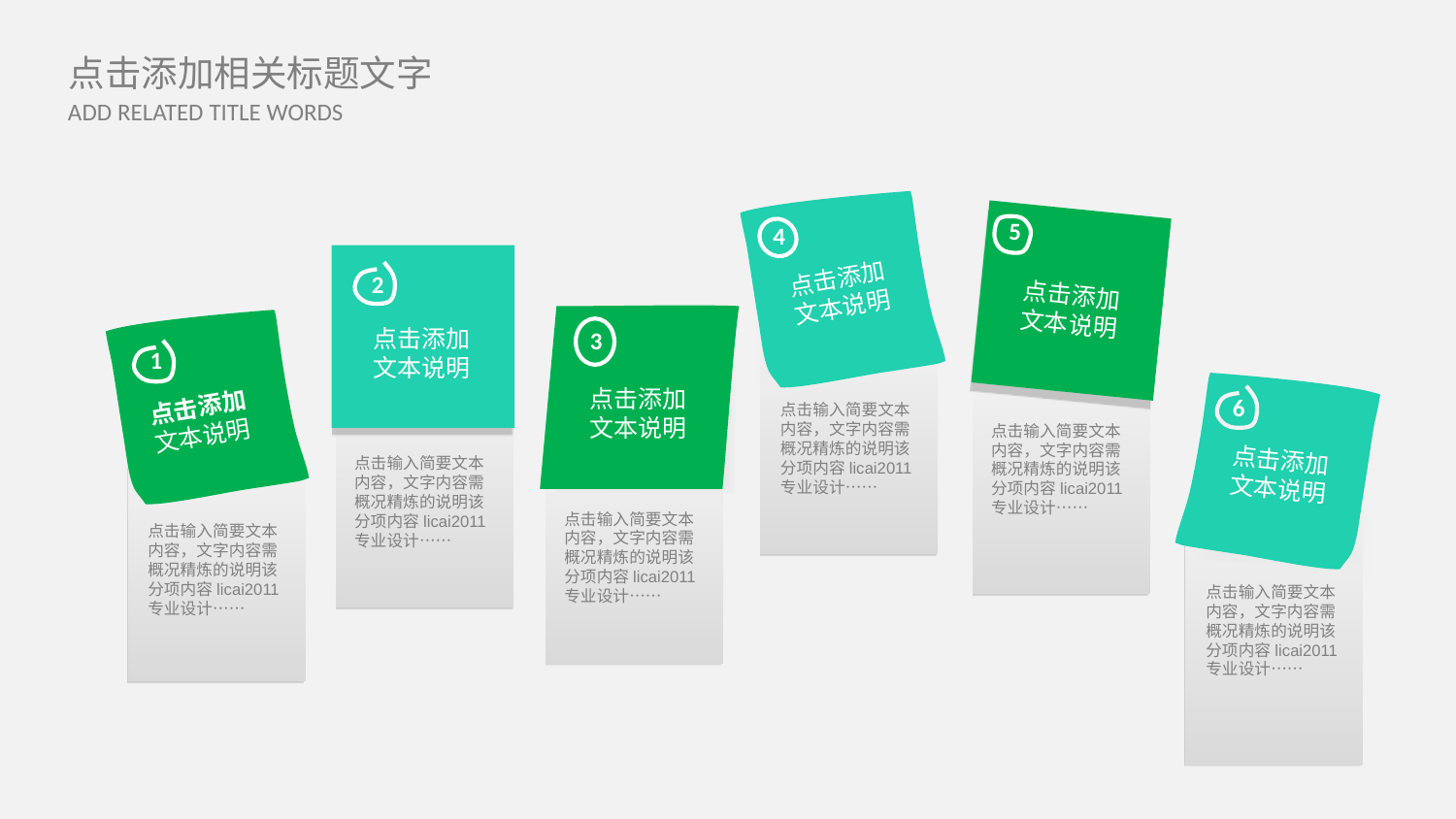

4

点击添加
文本说明

点击输入简要文本内容，文字内容需概况精炼的说明该分项内容licai2011专业设计……

5

点击添加
文本说明

点击输入简要文本内容，文字内容需概况精炼的说明该分项内容licai2011专业设计……

2

点击添加
文本说明

点击输入简要文本内容，文字内容需概况精炼的说明该分项内容licai2011专业设计……

3

点击添加
文本说明

点击输入简要文本内容，文字内容需概况精炼的说明该分项内容licai2011专业设计……

1

点击添加
文本说明

点击输入简要文本内容，文字内容需概况精炼的说明该分项内容licai2011专业设计……

6

点击添加
文本说明

点击输入简要文本内容，文字内容需概况精炼的说明该分项内容licai2011专业设计……